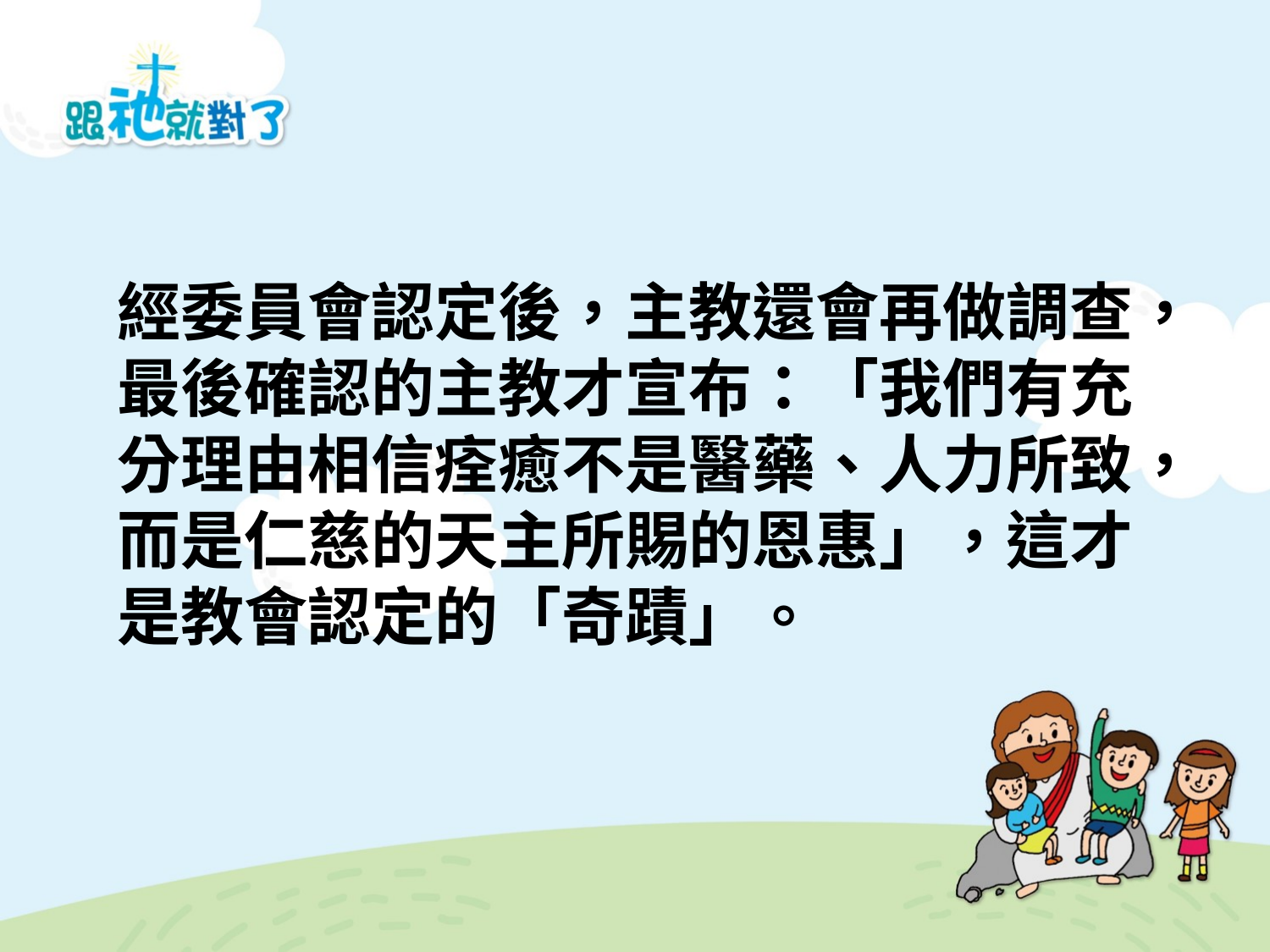

經委員會認定後，主教還會再做調查，最後確認的主教才宣布：「我們有充分理由相信痊癒不是醫藥、人力所致，而是仁慈的天主所賜的恩惠」，這才是教會認定的「奇蹟」。